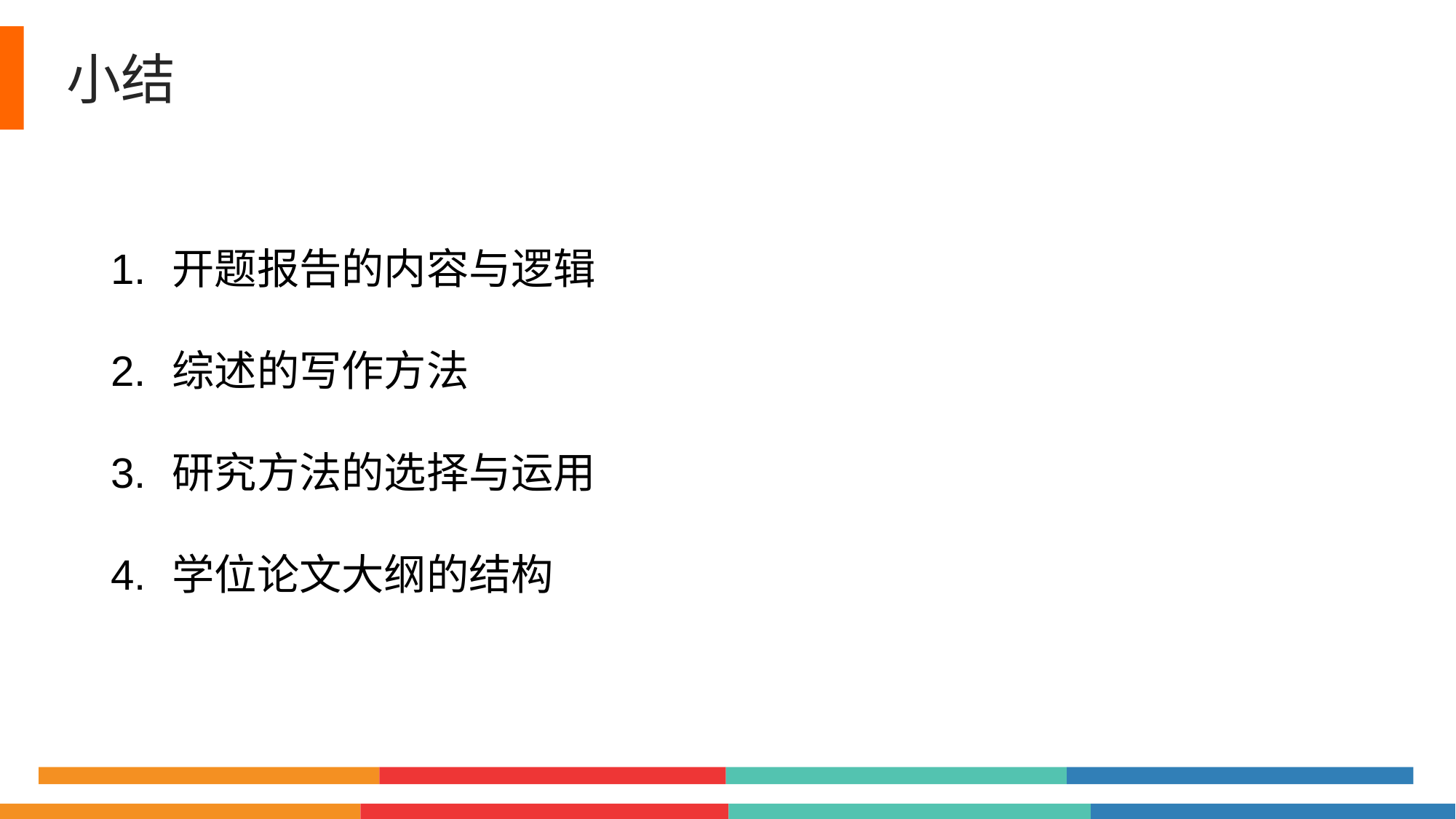

小结
开题报告的内容与逻辑
综述的写作方法
研究方法的选择与运用
学位论文大纲的结构

32